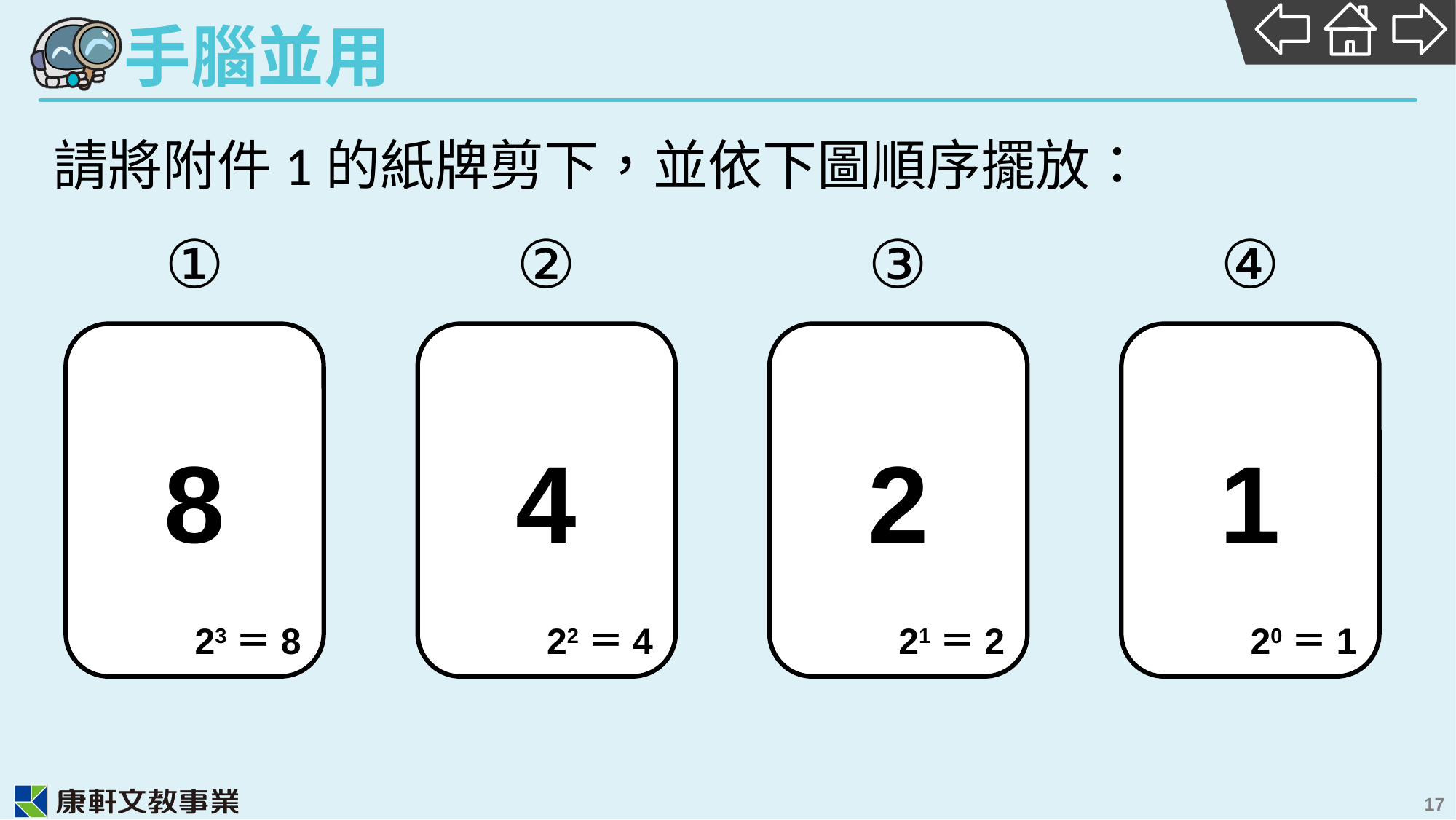

請將附件1的紙牌剪下，並依下圖順序擺放：
①
②
③
④

8
23＝8

4
22＝4

2
21＝2

1
20＝1
17